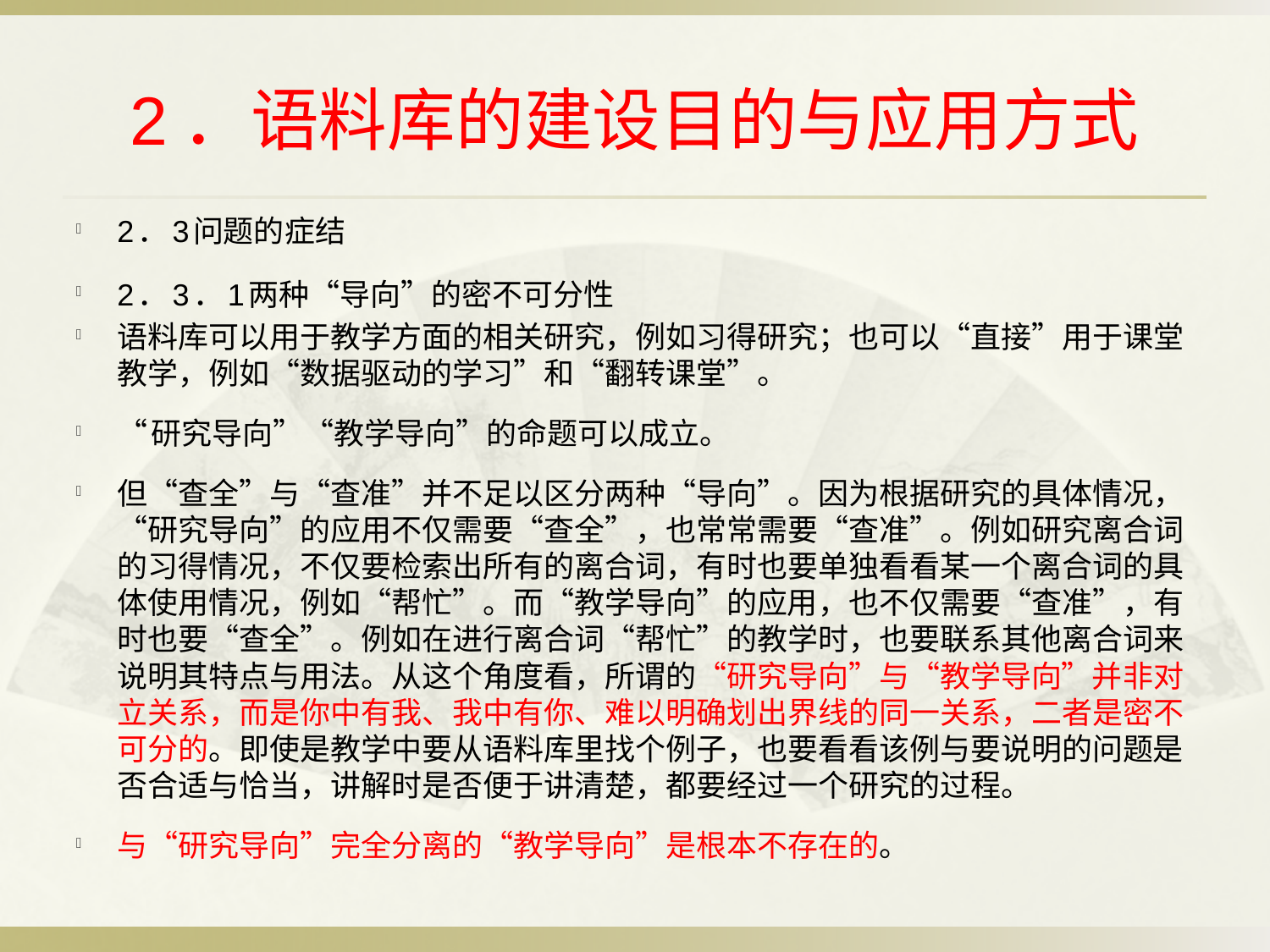

# 2．语料库的建设目的与应用方式
2．3问题的症结

2．3．1两种“导向”的密不可分性
语料库可以用于教学方面的相关研究，例如习得研究；也可以“直接”用于课堂教学，例如“数据驱动的学习”和“翻转课堂”。

“研究导向”“教学导向”的命题可以成立。

但“查全”与“查准”并不足以区分两种“导向”。因为根据研究的具体情况，“研究导向”的应用不仅需要“查全”，也常常需要“查准”。例如研究离合词的习得情况，不仅要检索出所有的离合词，有时也要单独看看某一个离合词的具体使用情况，例如“帮忙”。而“教学导向”的应用，也不仅需要“查准”，有时也要“查全”。例如在进行离合词“帮忙”的教学时，也要联系其他离合词来说明其特点与用法。从这个角度看，所谓的“研究导向”与“教学导向”并非对立关系，而是你中有我、我中有你、难以明确划出界线的同一关系，二者是密不可分的。即使是教学中要从语料库里找个例子，也要看看该例与要说明的问题是否合适与恰当，讲解时是否便于讲清楚，都要经过一个研究的过程。

与“研究导向”完全分离的“教学导向”是根本不存在的。